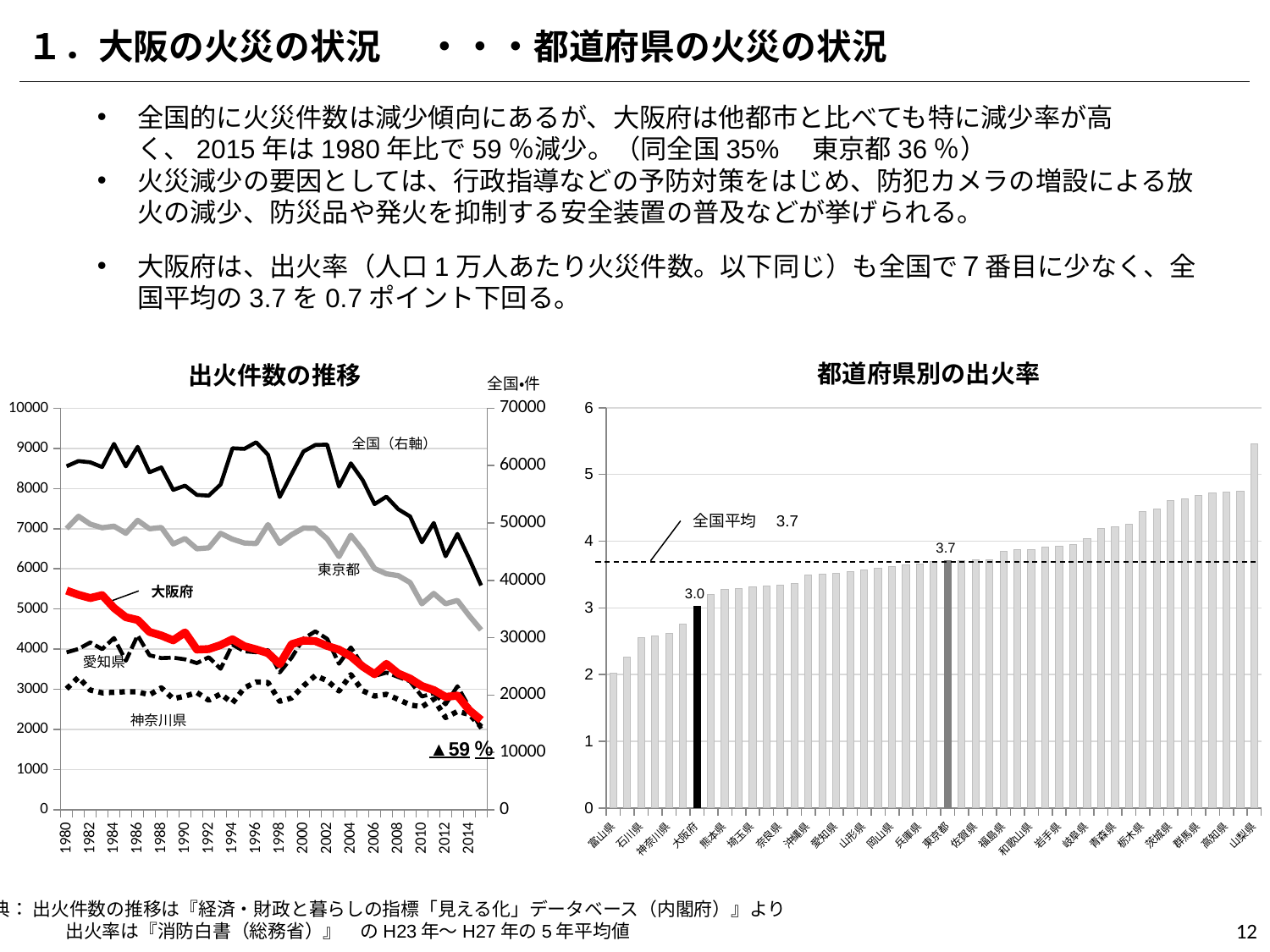

１．大阪の火災の状況
・・・都道府県の火災の状況
全国的に火災件数は減少傾向にあるが、大阪府は他都市と比べても特に減少率が高く、2015年は1980年比で59％減少。（同全国35%　東京都36％）
火災減少の要因としては、行政指導などの予防対策をはじめ、防犯カメラの増設による放火の減少、防災品や発火を抑制する安全装置の普及などが挙げられる。

大阪府は、出火率（人口1万人あたり火災件数。以下同じ）も全国で７番目に少なく、全国平均の3.7を0.7ポイント下回る。
都道府県別の出火率
出火件数の推移
全国・件

### Chart

| Category | 東京都 | 神奈川県 | 愛知県 | 大阪府 | 全国 |
|---|---|---|---|---|---|
| 1980 | 7003.0 | 3012.0 | 3919.0 | 5459.0 | 59885.0 |
| 1981 | 7309.0 | 3300.0 | 4004.0 | 5354.0 | 60788.0 |
| 1982 | 7112.0 | 2979.0 | 4166.0 | 5273.0 | 60568.0 |
| 1983 | 7023.0 | 2913.0 | 3999.0 | 5345.0 | 59740.0 |
| 1984 | 7062.0 | 2923.0 | 4277.0 | 5025.0 | 63789.0 |
| 1985 | 6886.0 | 2940.0 | 3709.0 | 4795.0 | 59865.0 |
| 1986 | 7208.0 | 2936.0 | 4341.0 | 4727.0 | 63272.0 |
| 1987 | 6998.0 | 2861.0 | 3847.0 | 4428.0 | 58833.0 |
| 1988 | 7029.0 | 3035.0 | 3776.0 | 4338.0 | 59674.0 |
| 1989 | 6621.0 | 2765.0 | 3787.0 | 4219.0 | 55763.0 |
| 1990 | 6754.0 | 2829.0 | 3745.0 | 4416.0 | 56505.0 |
| 1991 | 6500.0 | 2918.0 | 3652.0 | 3989.0 | 54879.0 |
| 1992 | 6524.0 | 2728.0 | 3798.0 | 4001.0 | 54762.0 |
| 1993 | 6883.0 | 2884.0 | 3510.0 | 4101.0 | 56700.0 |
| 1994 | 6739.0 | 2658.0 | 4112.0 | 4244.0 | 63015.0 |
| 1995 | 6645.0 | 3035.0 | 3945.0 | 4073.0 | 62913.0 |
| 1996 | 6630.0 | 3182.0 | 3922.0 | 3993.0 | 64066.0 |
| 1997 | 7103.0 | 3168.0 | 3977.0 | 3900.0 | 61889.0 |
| 1998 | 6633.0 | 2701.0 | 3419.0 | 3624.0 | 54514.0 |
| 1999 | 6851.0 | 2783.0 | 3787.0 | 4122.0 | 58526.0 |
| 2000 | 7015.0 | 3083.0 | 4260.0 | 4212.0 | 62454.0 |
| 2001 | 7009.0 | 3340.0 | 4442.0 | 4200.0 | 63591.0 |
| 2002 | 6746.0 | 3215.0 | 4256.0 | 4080.0 | 63651.0 |
| 2003 | 6305.0 | 2957.0 | 3636.0 | 3986.0 | 56333.0 |
| 2004 | 6837.0 | 3363.0 | 4042.0 | 3820.0 | 60387.0 |
| 2005 | 6466.0 | 2964.0 | 3591.0 | 3567.0 | 57460.0 |
| 2006 | 6007.0 | 2830.0 | 3328.0 | 3375.0 | 53276.0 |
| 2007 | 5877.0 | 2875.0 | 3417.0 | 3632.0 | 54582.0 |
| 2008 | 5831.0 | 2748.0 | 3306.0 | 3392.0 | 52394.0 |
| 2009 | 5659.0 | 2611.0 | 3197.0 | 3266.0 | 51139.0 |
| 2010 | 5130.0 | 2561.0 | 2821.0 | 3081.0 | 46620.0 |
| 2011 | 5388.0 | 2753.0 | 2899.0 | 2980.0 | 50006.0 |
| 2012 | 5131.0 | 2296.0 | 2624.0 | 2811.0 | 44189.0 |
| 2013 | 5213.0 | 2448.0 | 3075.0 | 2842.0 | 48095.0 |
| 2014 | 4830.0 | 2377.0 | 2551.0 | 2478.0 | 43741.0 |
| 2015 | 4477.0 | 2064.0 | 2022.0 | 2233.0 | 39111.0 |

### Chart

| Category | 出火率 |
|---|---|
| 富山県 | 2.015216288946398 |
| 京都府 | 2.2565839380263126 |
| 石川県 | 2.55383365256254 |
| 福井県 | 2.5841730201664594 |
| 神奈川県 | 2.615882006147914 |
| 新潟県 | 2.7521606456645227 |
| 大阪府 | 3.01937750681419 |
| 福岡県 | 3.19584798439937 |
| 熊本県 | 3.2826534763613697 |
| 徳島県 | 3.290731063416673 |
| 埼玉県 | 3.3148466707825666 |
| 滋賀県 | 3.322992618087949 |
| 奈良県 | 3.3347789903062837 |
| 静岡県 | 3.367573755512092 |
| 沖縄県 | 3.487809401884616 |
| 秋田県 | 3.5098387918333187 |
| 愛知県 | 3.5197313128349266 |
| 広島県 | 3.548025053401397 |
| 山形県 | 3.5709292519660147 |
| 愛媛県 | 3.5920452577498123 |
| 岡山県 | 3.6240083530115013 |
| 千葉県 | 3.6452284027688187 |
| 兵庫県 | 3.6619180569078247 |
| 北海道 | 3.6967972421320465 |
| 東京都 | 3.7057115376105525 |
| 長崎県 | 3.7103165962635547 |
| 佐賀県 | 3.717994107375382 |
| 香川県 | 3.72252640372826 |
| 福島県 | 3.8492772284367835 |
| 山口県 | 3.8675963891994845 |
| 和歌山県 | 3.8761218031851428 |
| 宮城県 | 3.909665562084041 |
| 岩手県 | 3.91775679903486 |
| 大分県 | 3.9460748811420645 |
| 岐阜県 | 4.039294810957559 |
| 三重県 | 4.190927880244098 |
| 青森県 | 4.210449096740226 |
| 鳥取県 | 4.249993027082811 |
| 栃木県 | 4.443271815912626 |
| 鹿児島県 | 4.479751957844479 |
| 茨城県 | 4.610918218404809 |
| 長野県 | 4.632912634259456 |
| 群馬県 | 4.680067049206578 |
| 宮崎県 | 4.717591909284601 |
| 高知県 | 4.73326643430465 |
| 島根県 | 4.74223121114165 |
| 山梨県 | 5.462393658738094 |
全国（右軸）
全国平均　3.7
東京都
大阪府
愛知県
神奈川県
▲59％
出典： 出火件数の推移は『経済・財政と暮らしの指標「見える化」データベース（内閣府）』より
　　　　　出火率は『消防白書（総務省）』　のH23年～H27年の5年平均値
12